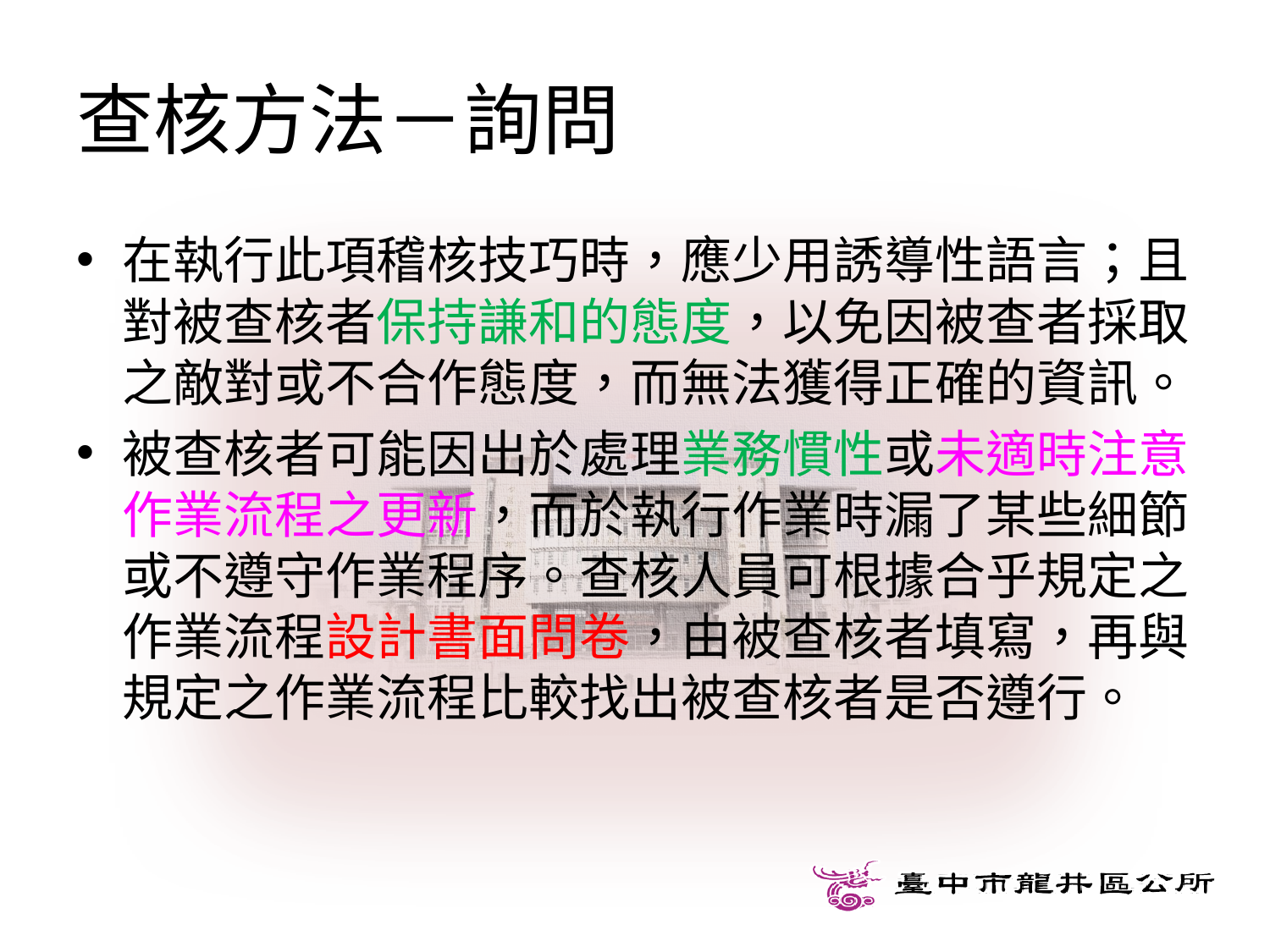

# 查核方法－詢問
在執行此項稽核技巧時，應少用誘導性語言；且對被查核者保持謙和的態度，以免因被查者採取之敵對或不合作態度，而無法獲得正確的資訊。
被查核者可能因出於處理業務慣性或未適時注意作業流程之更新，而於執行作業時漏了某些細節或不遵守作業程序。查核人員可根據合乎規定之作業流程設計書面問卷，由被查核者填寫，再與規定之作業流程比較找出被查核者是否遵行。